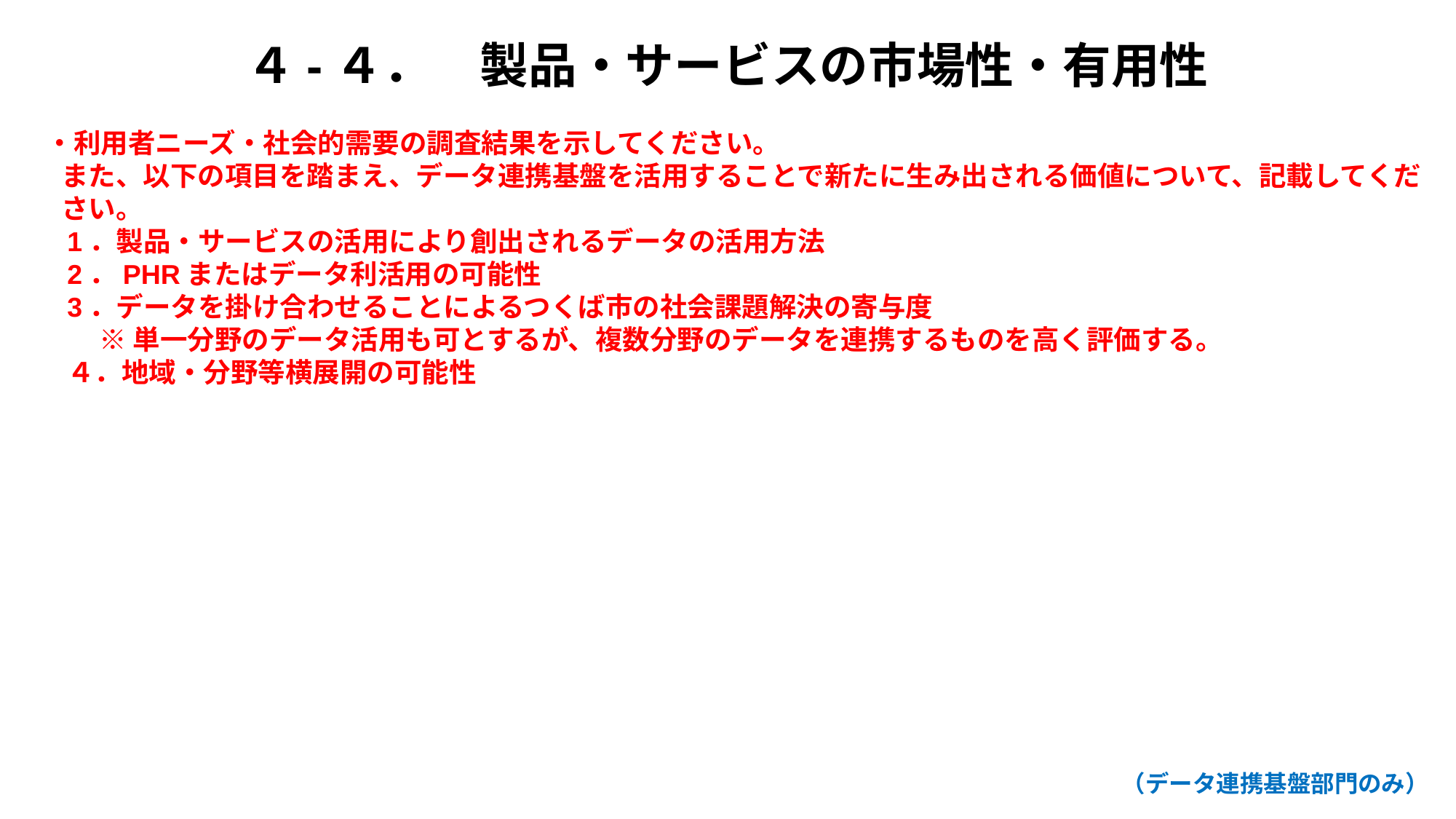

４-４．　製品・サービスの市場性・有用性
・利用者ニーズ・社会的需要の調査結果を示してください。
また、以下の項目を踏まえ、データ連携基盤を活用することで新たに生み出される価値について、記載してください。
1．製品・サービスの活用により創出されるデータの活用方法
2．PHRまたはデータ利活用の可能性
3．データを掛け合わせることによるつくば市の社会課題解決の寄与度
※単一分野のデータ活用も可とするが、複数分野のデータを連携するものを高く評価する。
４．地域・分野等横展開の可能性
（データ連携基盤部門のみ）